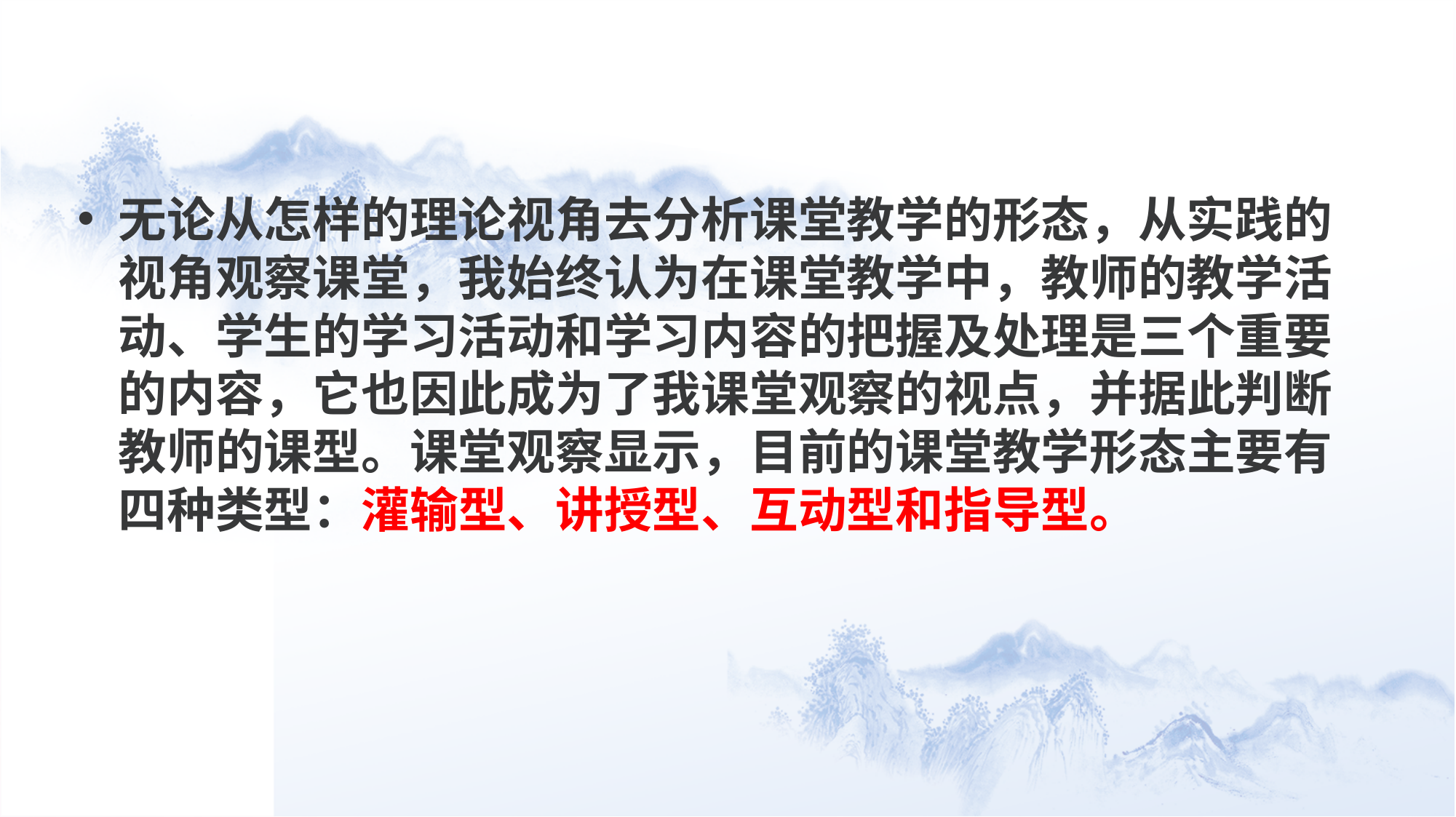

#
无论从怎样的理论视角去分析课堂教学的形态，从实践的视角观察课堂，我始终认为在课堂教学中，教师的教学活动、学生的学习活动和学习内容的把握及处理是三个重要的内容，它也因此成为了我课堂观察的视点，并据此判断教师的课型。课堂观察显示，目前的课堂教学形态主要有四种类型：灌输型、讲授型、互动型和指导型。